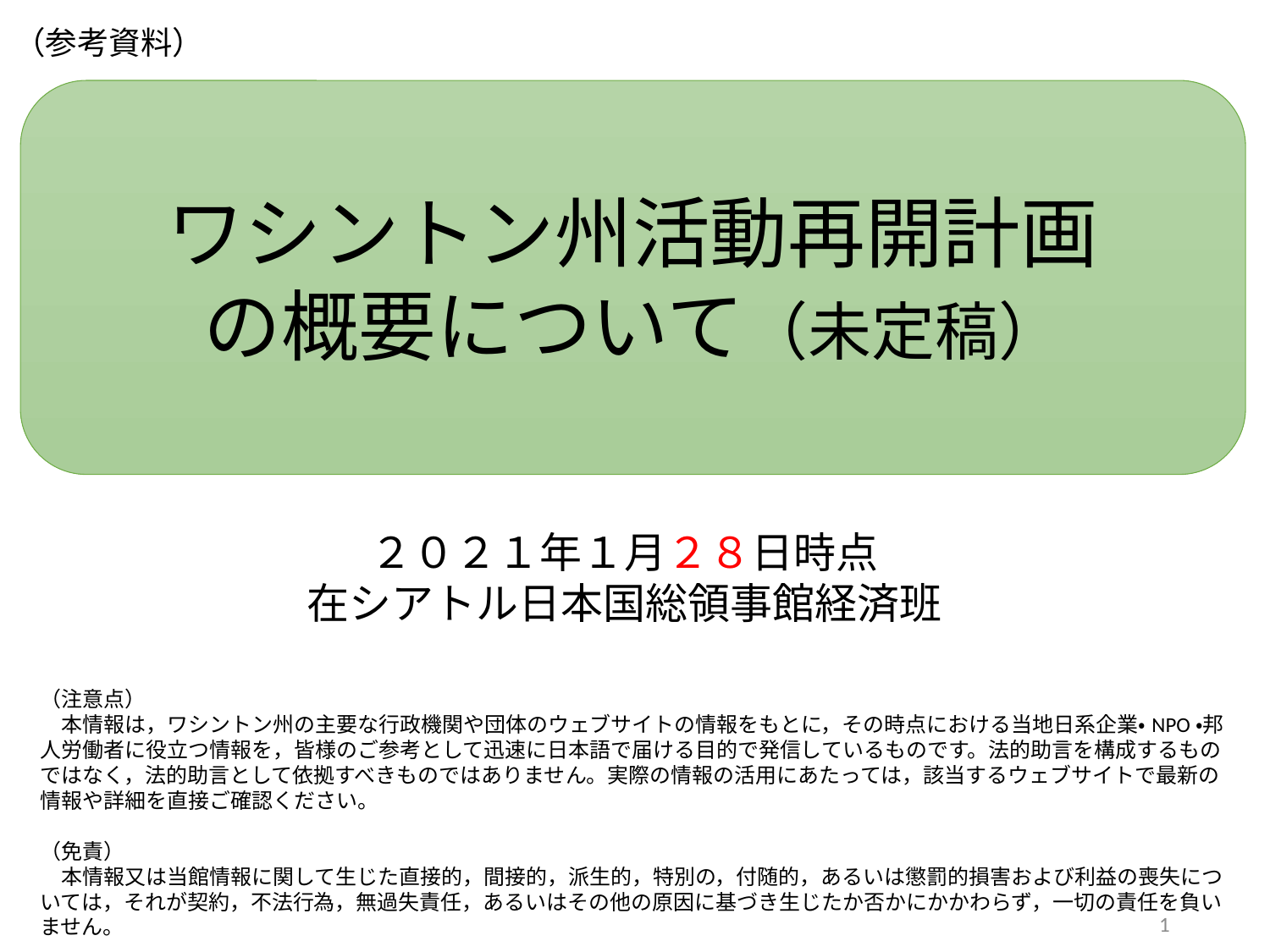

（参考資料）
ワシントン州活動再開計画
の概要について（未定稿）
２０２１年１月２８日時点
在シアトル日本国総領事館経済班
（注意点）
　本情報は，ワシントン州の主要な行政機関や団体のウェブサイトの情報をもとに，その時点における当地日系企業・NPO・邦人労働者に役立つ情報を，皆様のご参考として迅速に日本語で届ける目的で発信しているものです。法的助言を構成するものではなく，法的助言として依拠すべきものではありません。実際の情報の活用にあたっては，該当するウェブサイトで最新の情報や詳細を直接ご確認ください。

（免責）
　本情報又は当館情報に関して生じた直接的，間接的，派生的，特別の，付随的，あるいは懲罰的損害および利益の喪失については，それが契約，不法行為，無過失責任，あるいはその他の原因に基づき生じたか否かにかかわらず，一切の責任を負いません。
1
※　赤字箇所は前回からの変更箇所